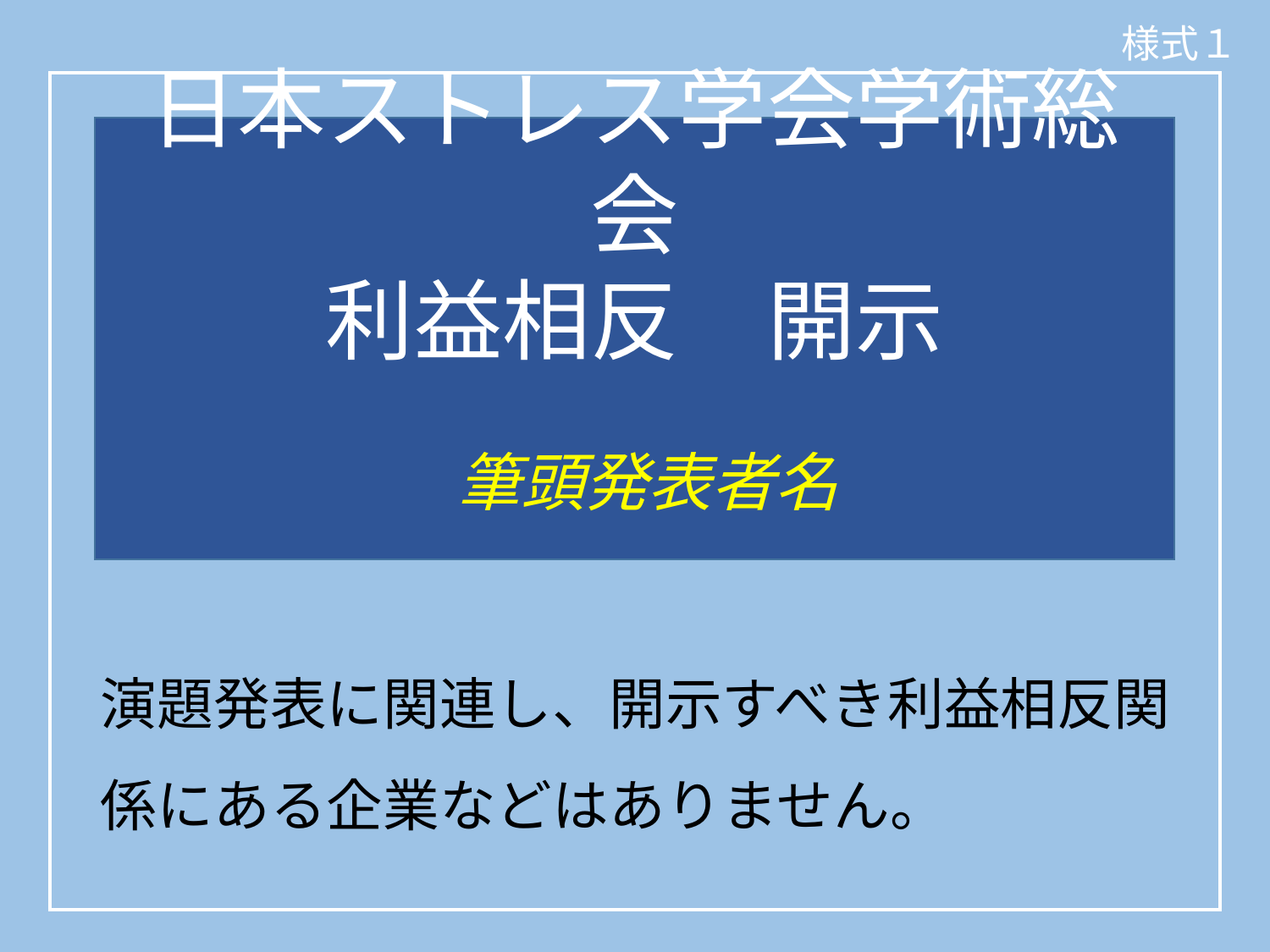

様式１

# 日本ストレス学会学術総会 利益相反　開示
筆頭発表者名
演題発表に関連し、開示すべき利益相反関係にある企業などはありません。